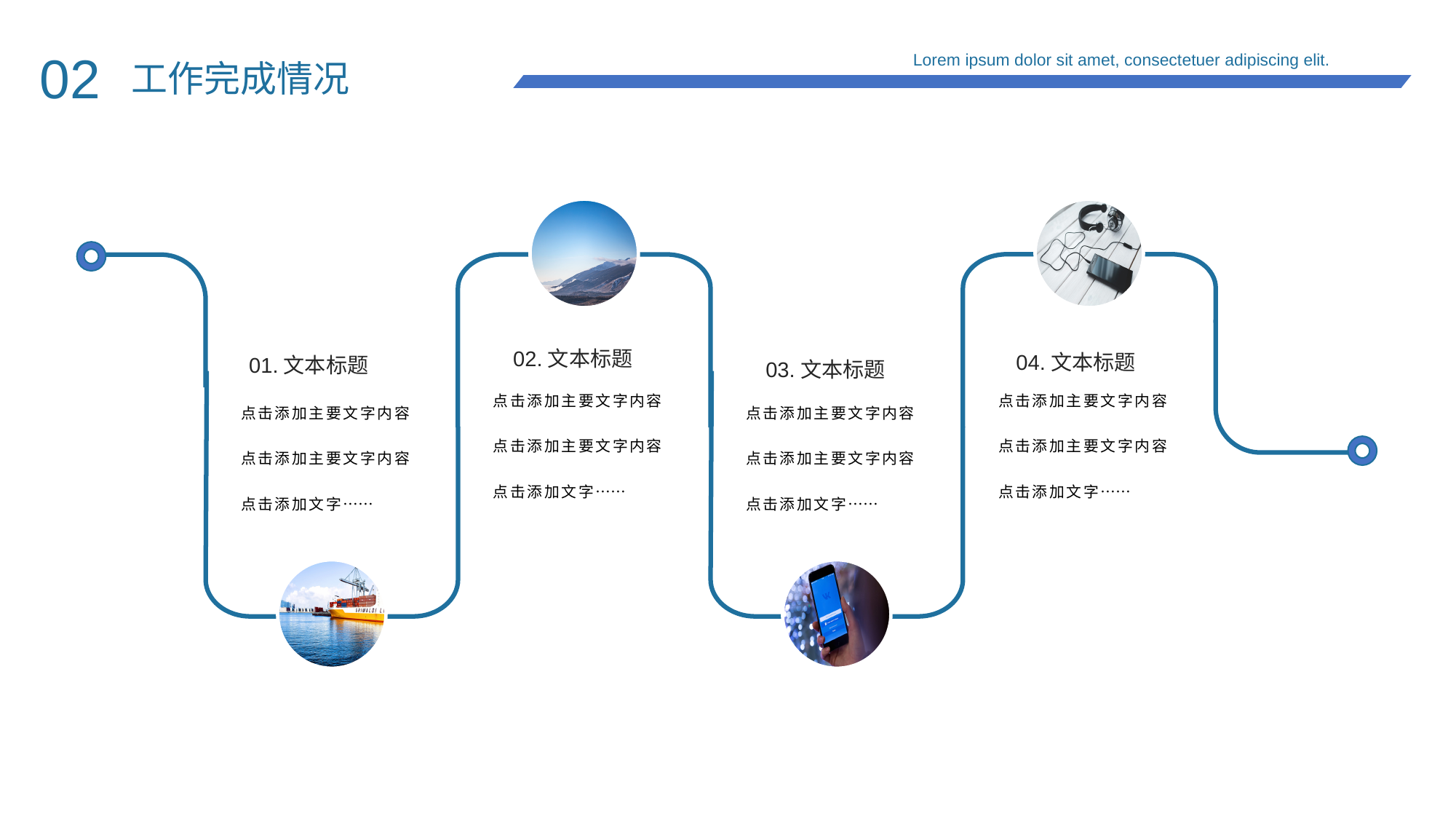

02
Lorem ipsum dolor sit amet, consectetuer adipiscing elit.
工作完成情况

02.文本标题

点击添加主要文字内容点击添加主要文字内容点击添加文字……
04.文本标题

点击添加主要文字内容点击添加主要文字内容点击添加文字……
01.文本标题

点击添加主要文字内容点击添加主要文字内容点击添加文字……

03.文本标题

点击添加主要文字内容点击添加主要文字内容点击添加文字……